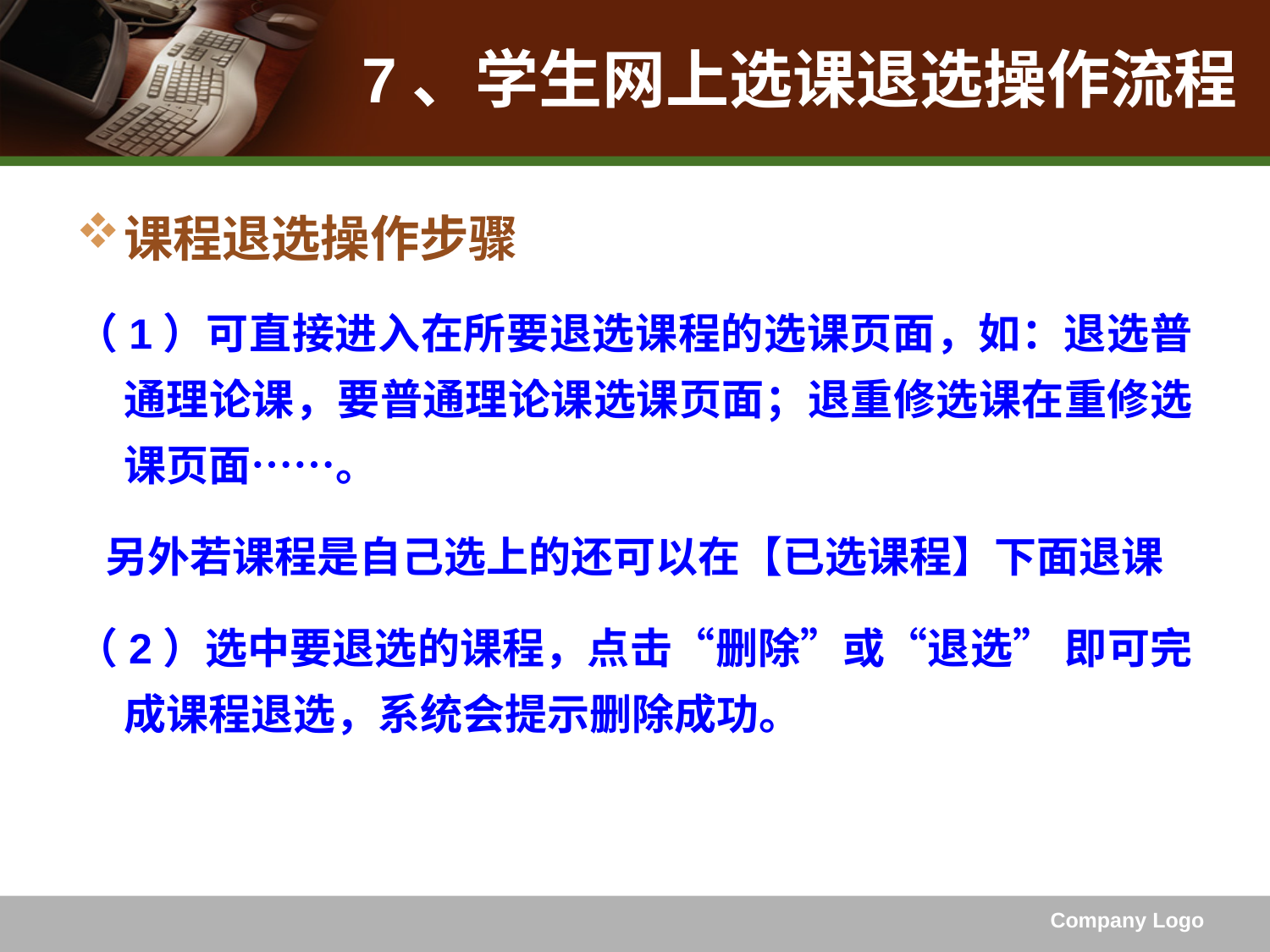

# 7、学生网上选课退选操作流程
课程退选操作步骤
（1）可直接进入在所要退选课程的选课页面，如：退选普通理论课，要普通理论课选课页面；退重修选课在重修选课页面……。
  另外若课程是自己选上的还可以在【已选课程】下面退课
（2）选中要退选的课程，点击“删除”或“退选” 即可完成课程退选，系统会提示删除成功。
Company Logo